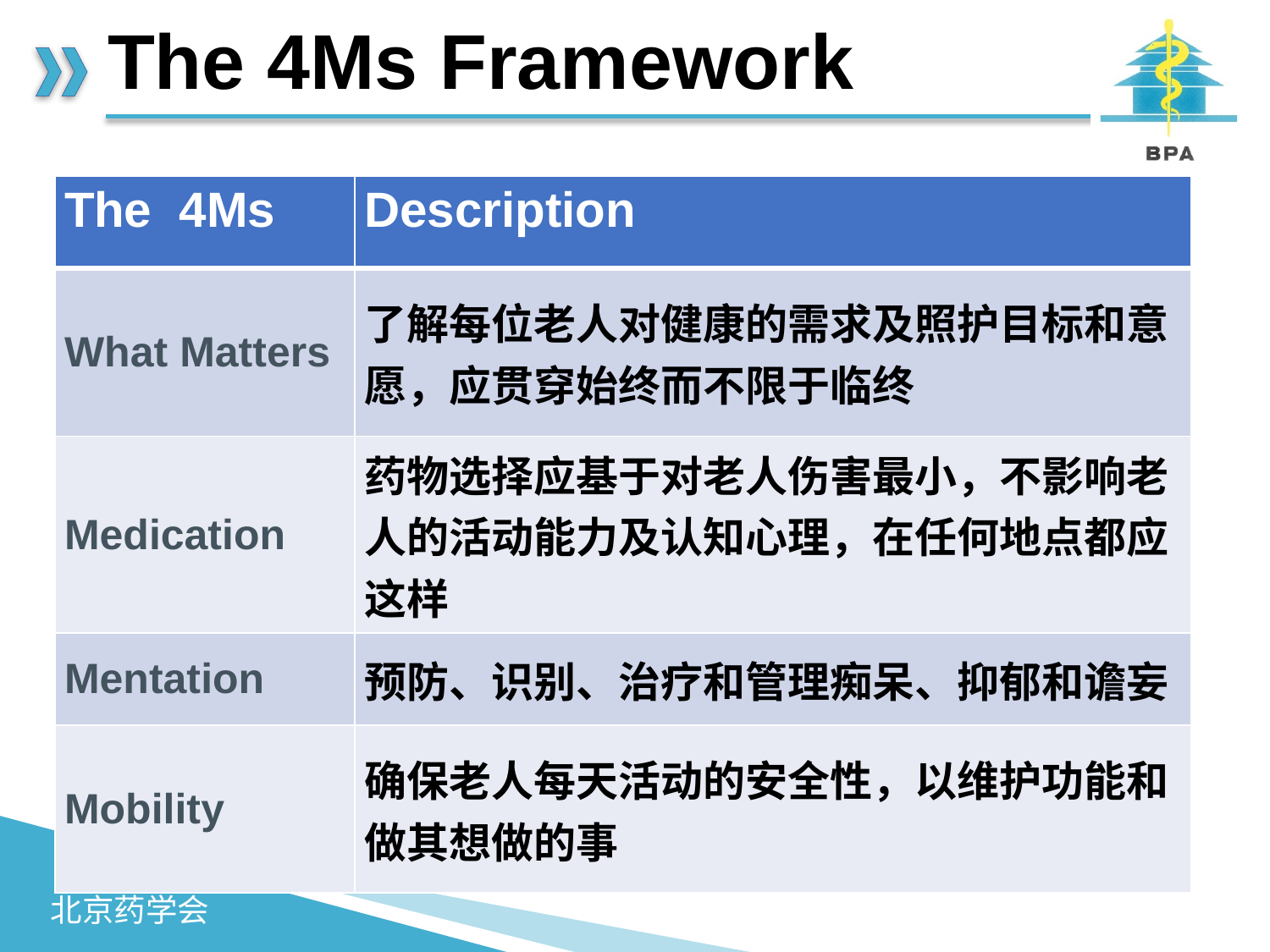

# The 4Ms Framework
| The 4Ms | Description |
| --- | --- |
| What Matters | 了解每位老人对健康的需求及照护目标和意愿，应贯穿始终而不限于临终 |
| Medication | 药物选择应基于对老人伤害最小，不影响老人的活动能力及认知心理，在任何地点都应这样 |
| Mentation | 预防、识别、治疗和管理痴呆、抑郁和谵妄 |
| Mobility | 确保老人每天活动的安全性，以维护功能和做其想做的事 |